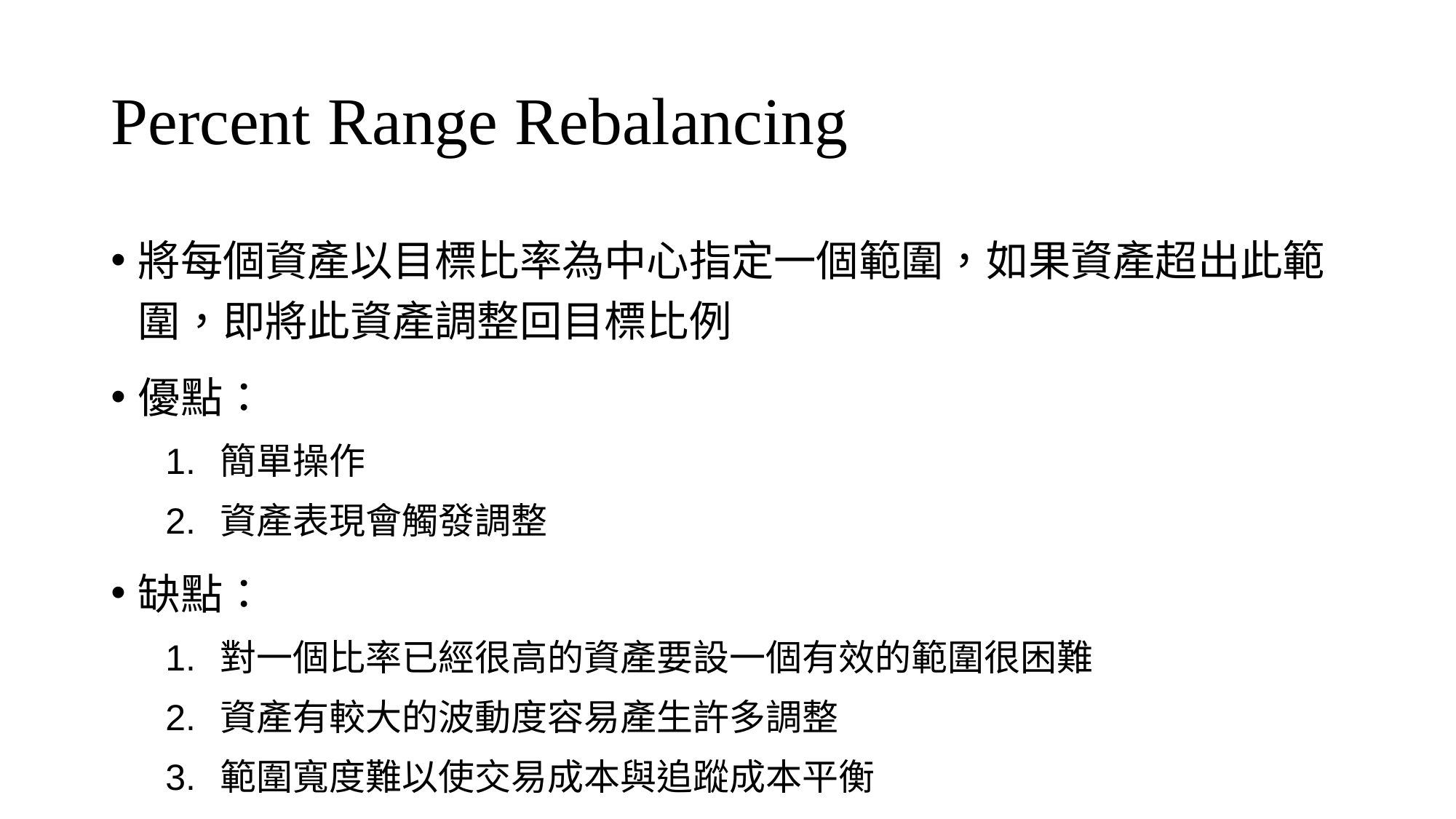

# Percent Range Rebalancing
將每個資產以目標比率為中心指定一個範圍，如果資產超出此範圍，即將此資產調整回目標比例
優點：
簡單操作
資產表現會觸發調整
缺點：
對一個比率已經很高的資產要設一個有效的範圍很困難
資產有較大的波動度容易產生許多調整
範圍寬度難以使交易成本與追蹤成本平衡